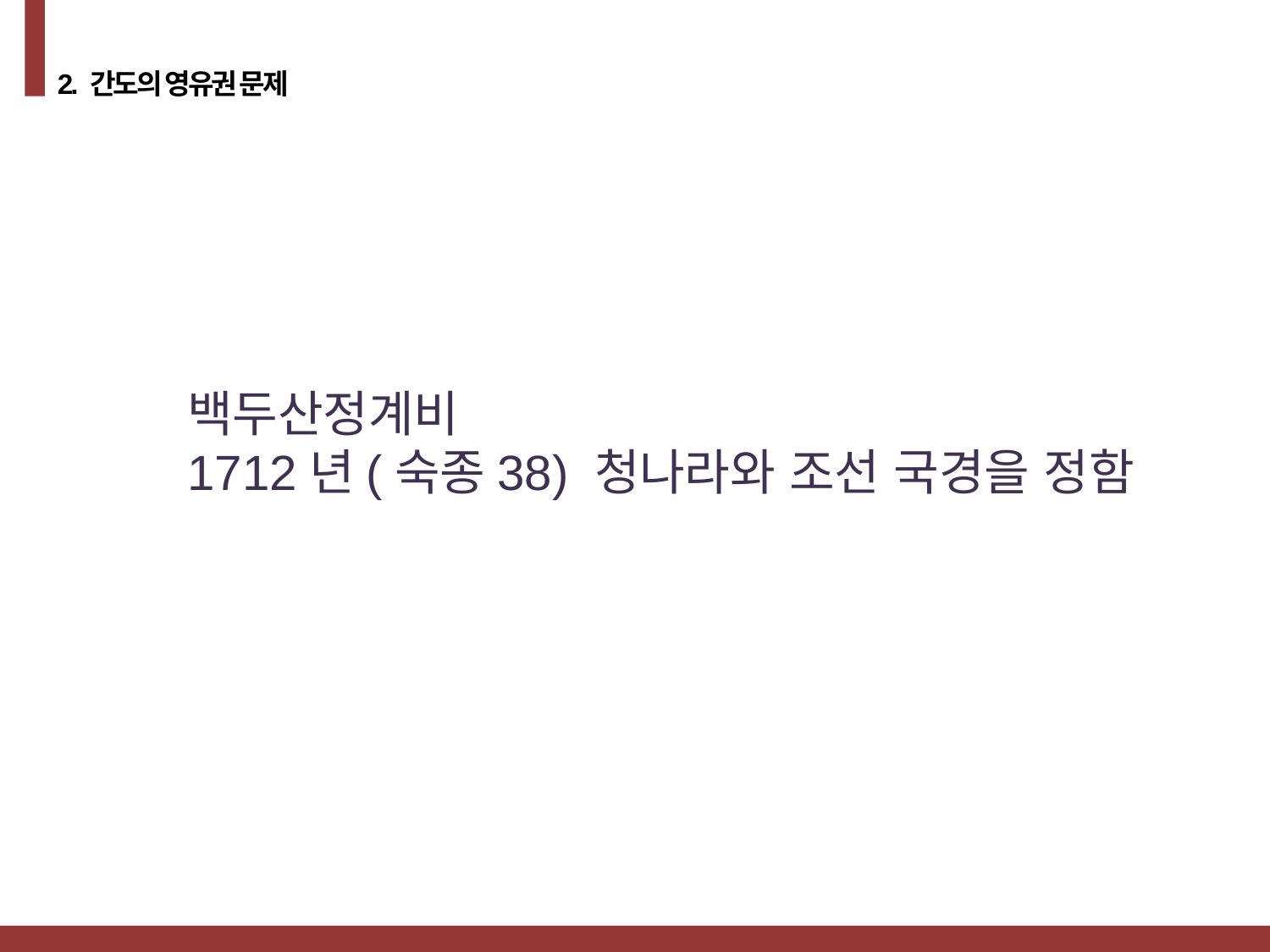

2. 간도의 영유권 문제
백두산정계비
1712년(숙종38) 청나라와 조선 국경을 정함